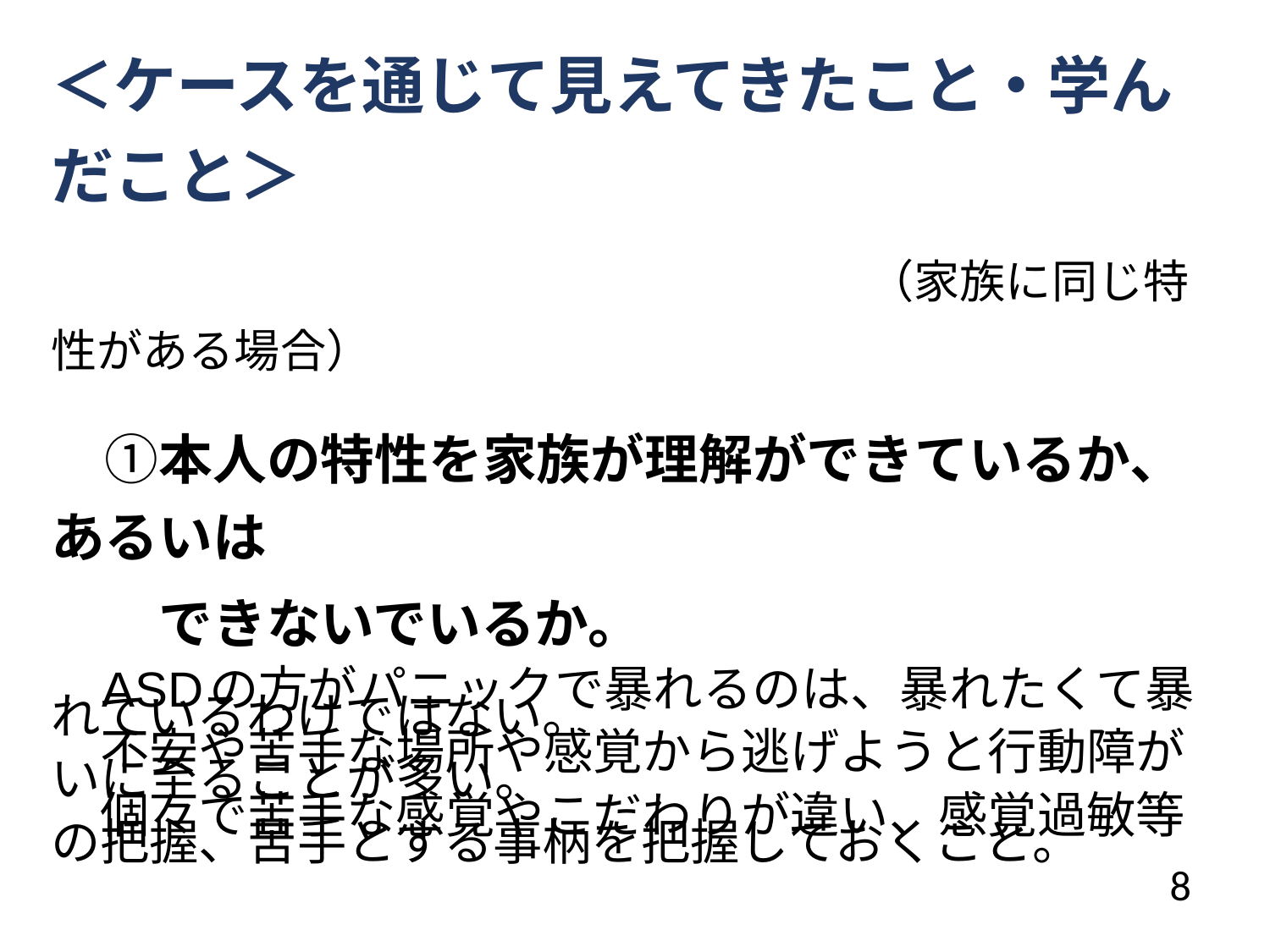

＜ケースを通じて見えてきたこと・学んだこと＞
　　　　　　　　　　　　　（家族に同じ特性がある場合）

　①本人の特性を家族が理解ができているか、あるいは
　　できないでいるか。

　ASDの方がパニックで暴れるのは、暴れたくて暴れているわけではない。
　不安や苦手な場所や感覚から逃げようと行動障がいに至ることが多い。
　個々で苦手な感覚やこだわりが違い、感覚過敏等の把握、苦手とする事柄を把握しておくこと。
8